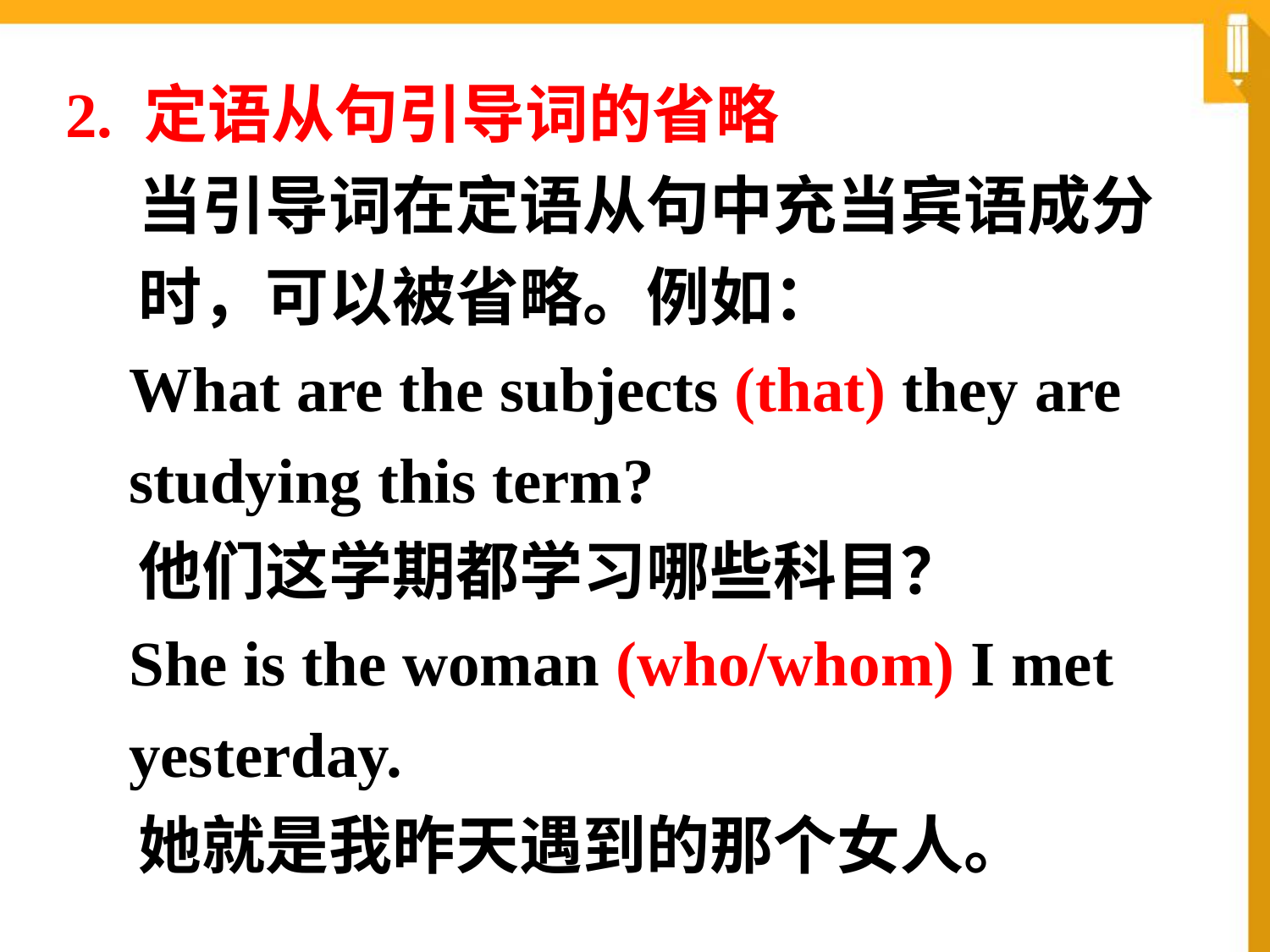

2. 定语从句引导词的省略
    当引导词在定语从句中充当宾语成分
    时，可以被省略。例如：
    What are the subjects (that) they are
    studying this term?
    他们这学期都学习哪些科目？
    She is the woman (who/whom) I met
    yesterday.
    她就是我昨天遇到的那个女人。